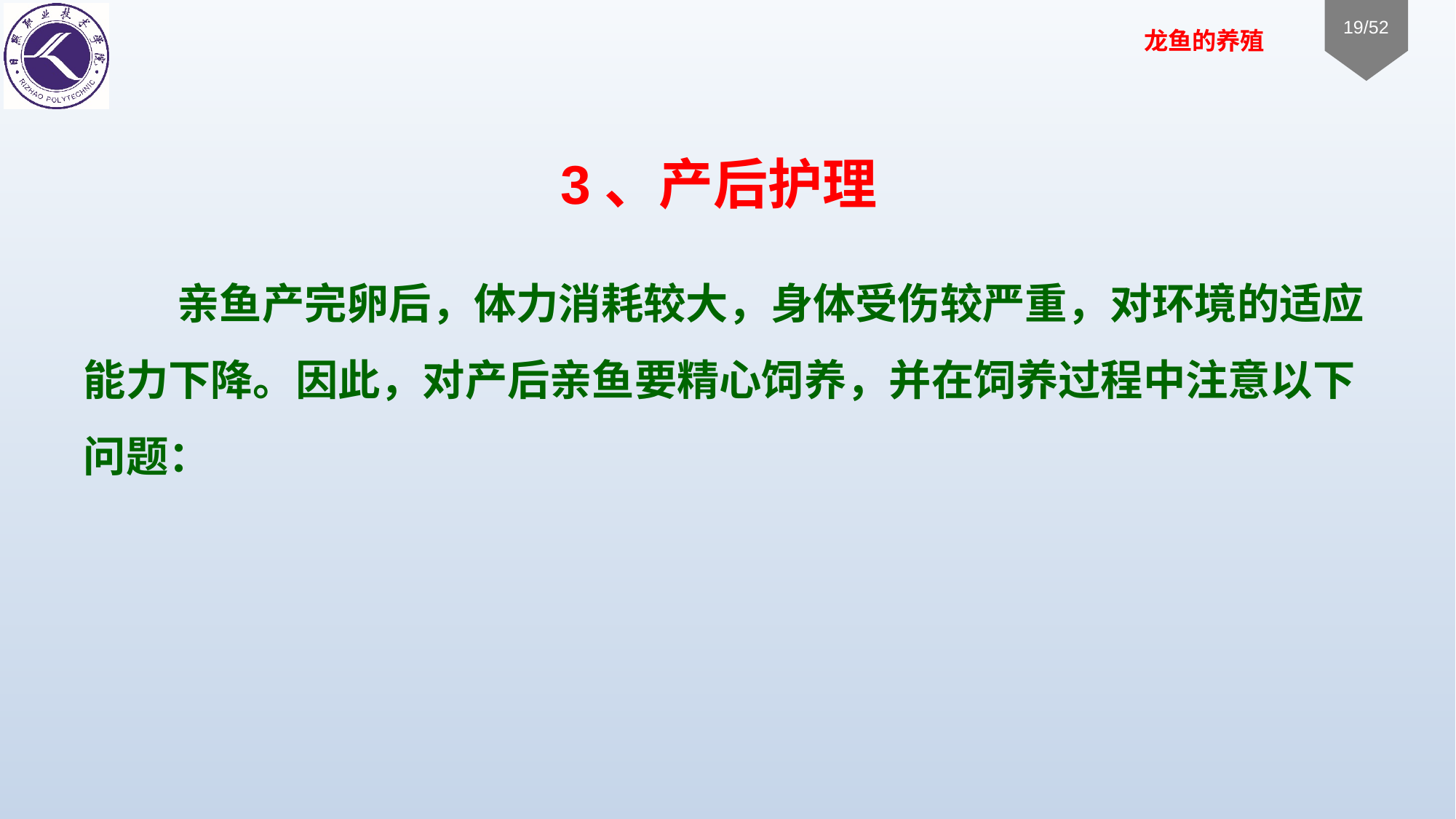

# 3、产后护理
   亲鱼产完卵后，体力消耗较大，身体受伤较严重，对环境的适应能力下降。因此，对产后亲鱼要精心饲养，并在饲养过程中注意以下问题：